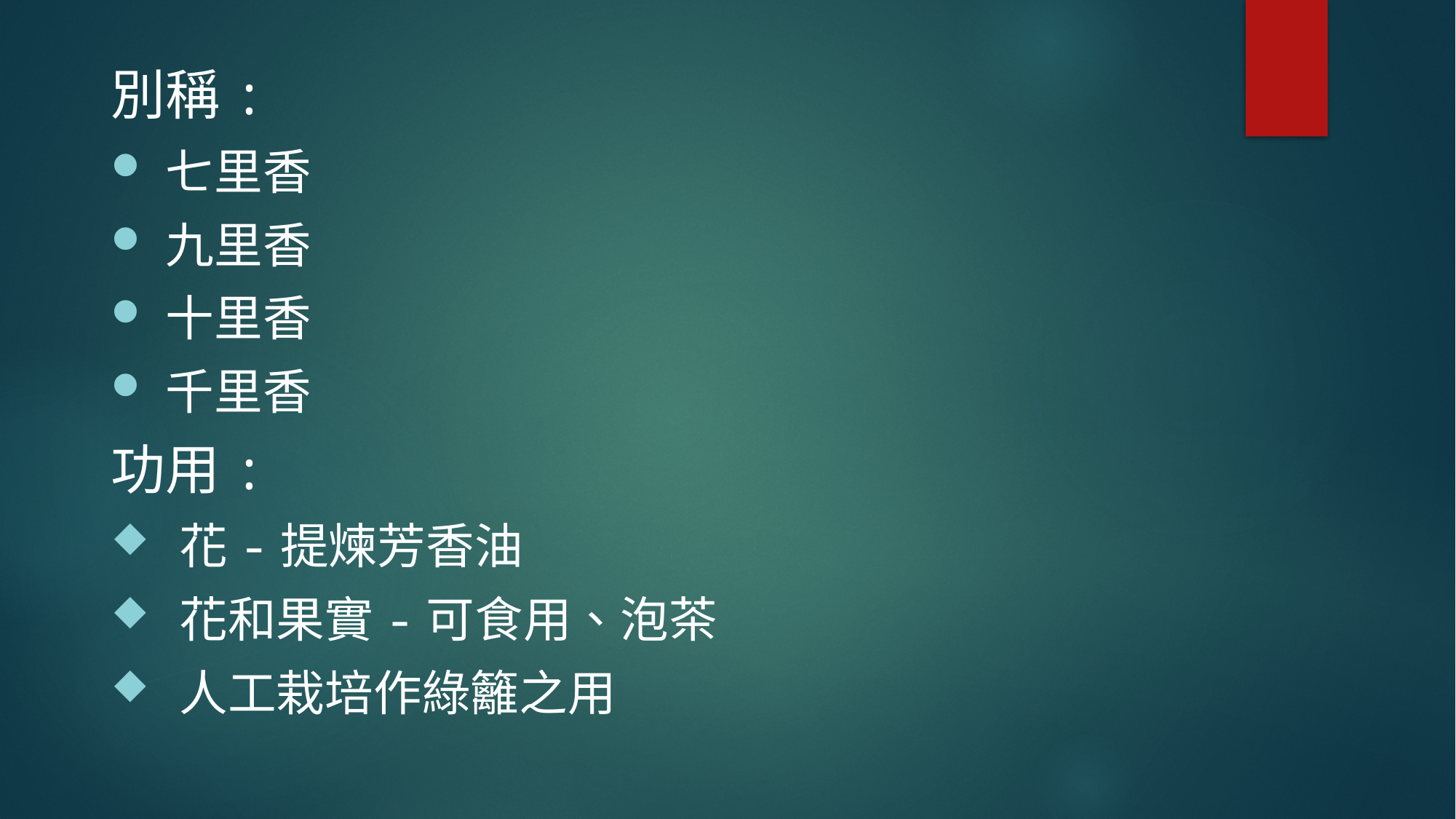

別稱:
七里香
九里香
十里香
千里香
功用:
花-提煉芳香油
花和果實-可食用、泡茶
人工栽培作綠籬之用